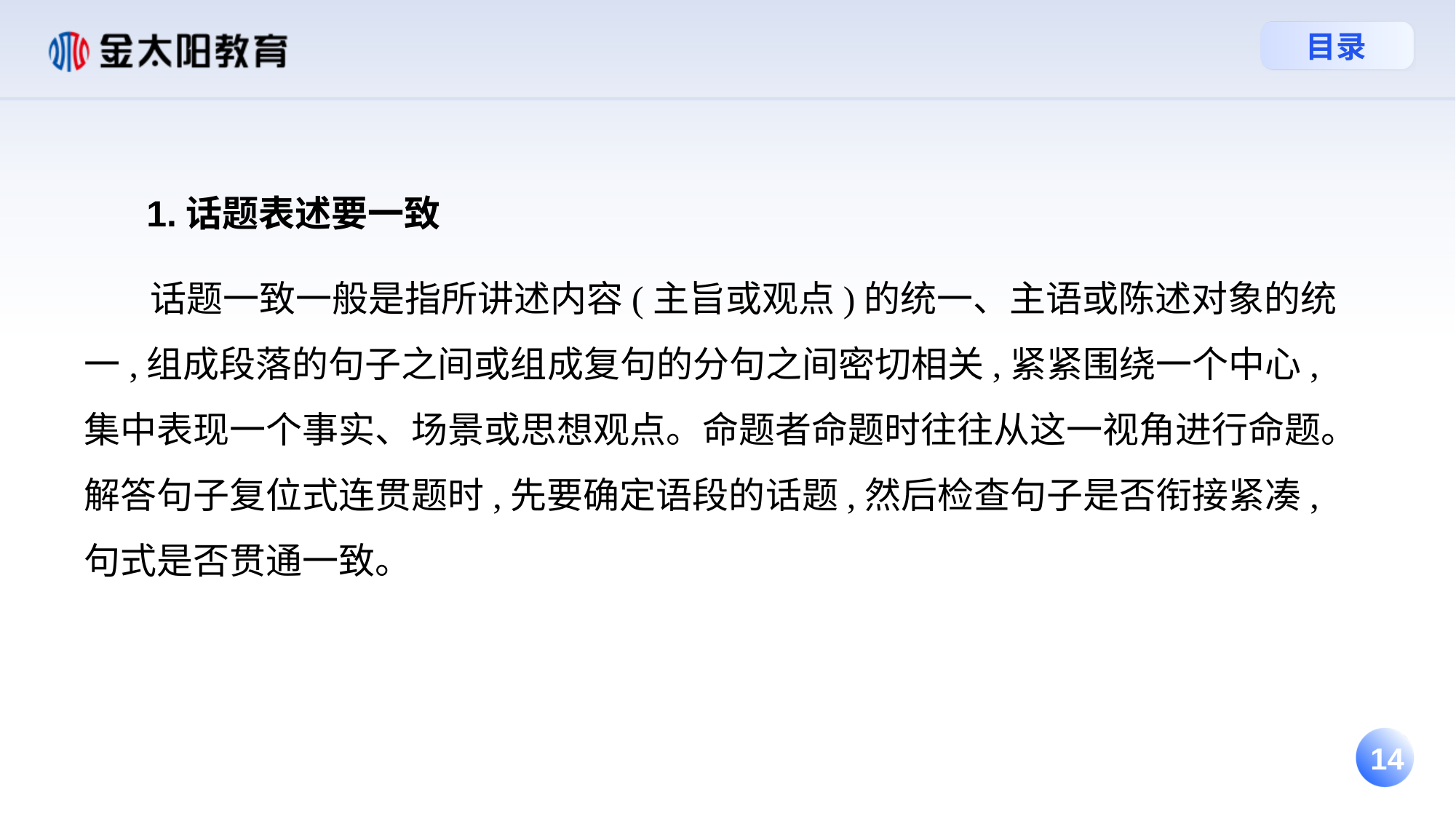

1.话题表述要一致
      话题一致一般是指所讲述内容(主旨或观点)的统一、主语或陈述对象的统一,组成段落的句子之间或组成复句的分句之间密切相关,紧紧围绕一个中心,集中表现一个事实、场景或思想观点。命题者命题时往往从这一视角进行命题。解答句子复位式连贯题时,先要确定语段的话题,然后检查句子是否衔接紧凑,句式是否贯通一致。